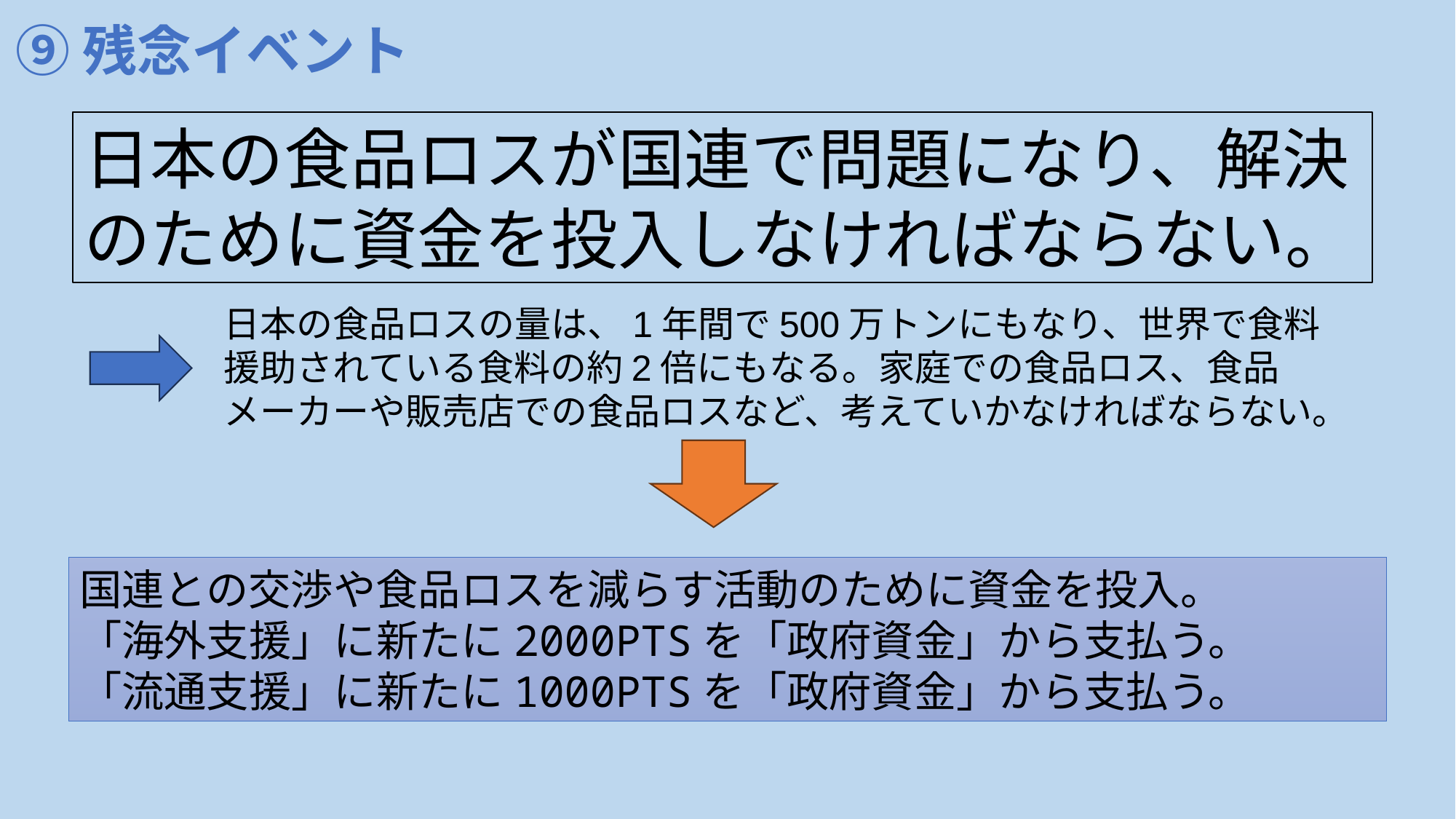

⑨残念イベント
日本の食品ロスが国連で問題になり、解決のために資金を投入しなければならない。
日本の食品ロスの量は、1年間で500万トンにもなり、世界で食料援助されている食料の約2倍にもなる。家庭での食品ロス、食品メーカーや販売店での食品ロスなど、考えていかなければならない。

国連との交渉や食品ロスを減らす活動のために資金を投入。
「海外支援」に新たに2000PTSを「政府資金」から支払う。
「流通支援」に新たに1000PTSを「政府資金」から支払う。